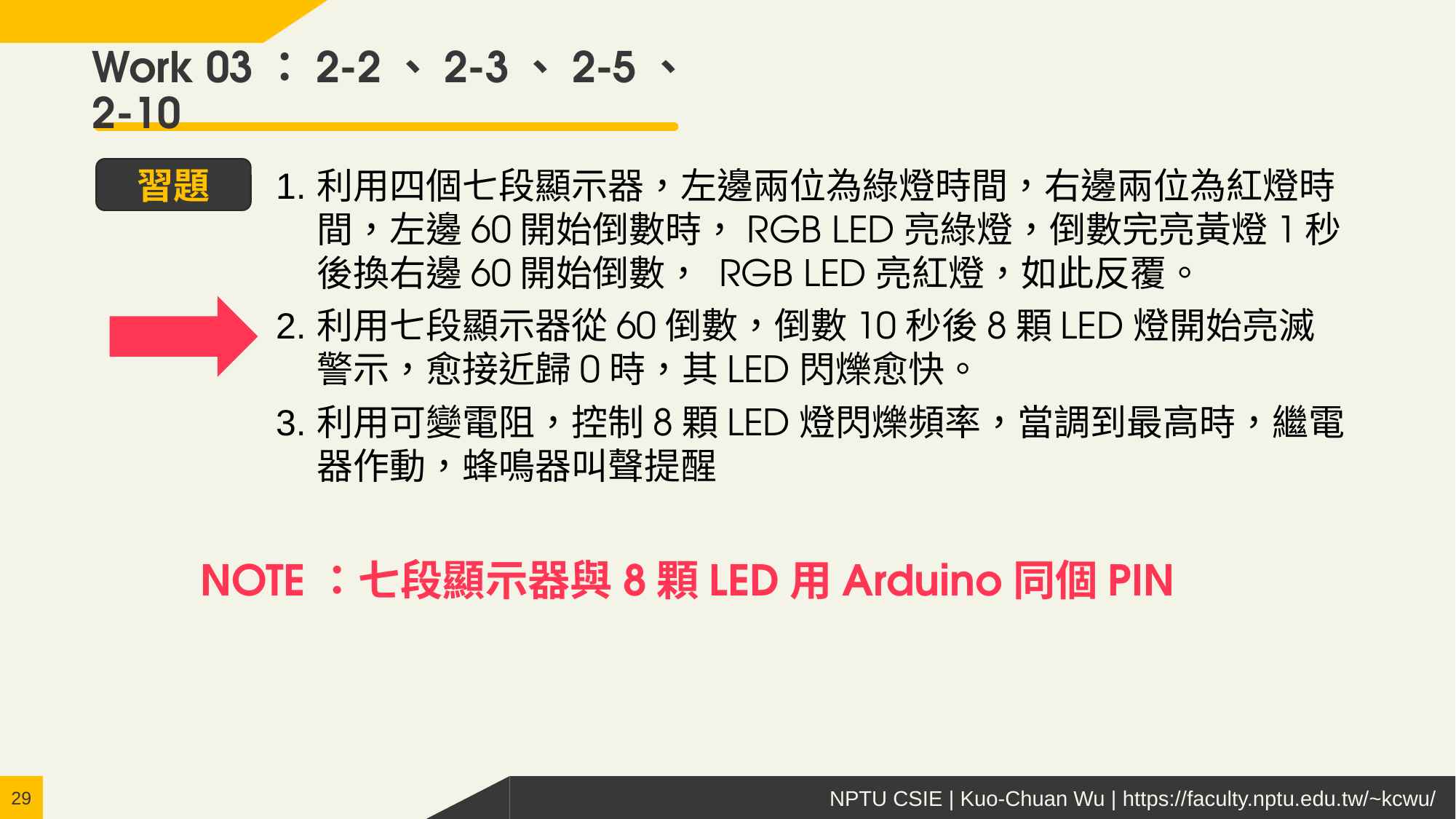

# Work 03：2-2、2-3、2-5、2-10
利用四個七段顯示器，左邊兩位為綠燈時間，右邊兩位為紅燈時間，左邊60開始倒數時，RGB LED亮綠燈，倒數完亮黃燈1秒後換右邊60開始倒數， RGB LED亮紅燈，如此反覆。
利用七段顯示器從60倒數，倒數10秒後8顆LED燈開始亮滅警示，愈接近歸0時，其LED閃爍愈快。
利用可變電阻，控制8顆LED燈閃爍頻率，當調到最高時，繼電器作動，蜂鳴器叫聲提醒
習題

NOTE：七段顯示器與8顆LED用Arduino同個PIN